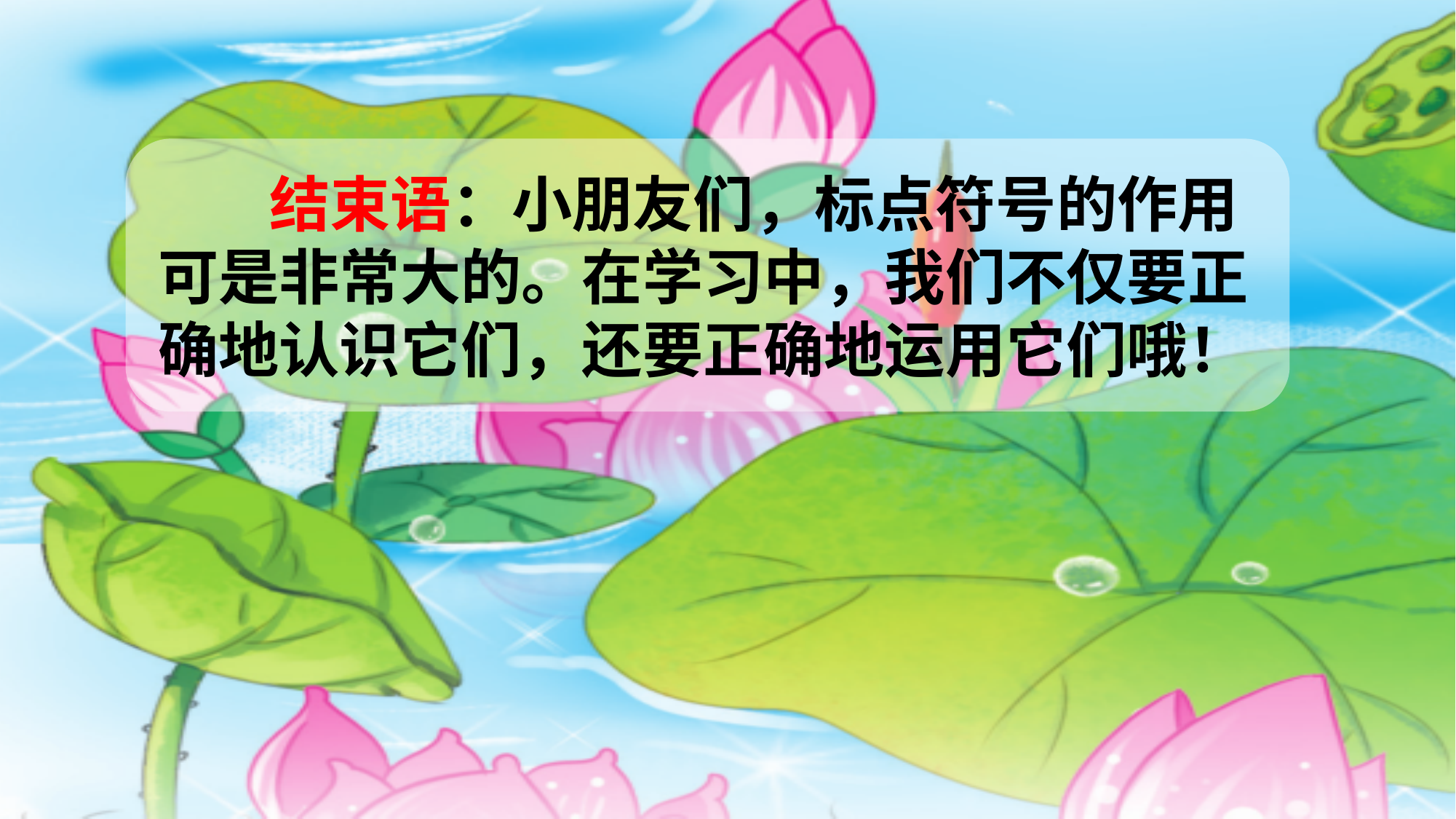

结束语：小朋友们，标点符号的作用可是非常大的。在学习中，我们不仅要正确地认识它们，还要正确地运用它们哦！